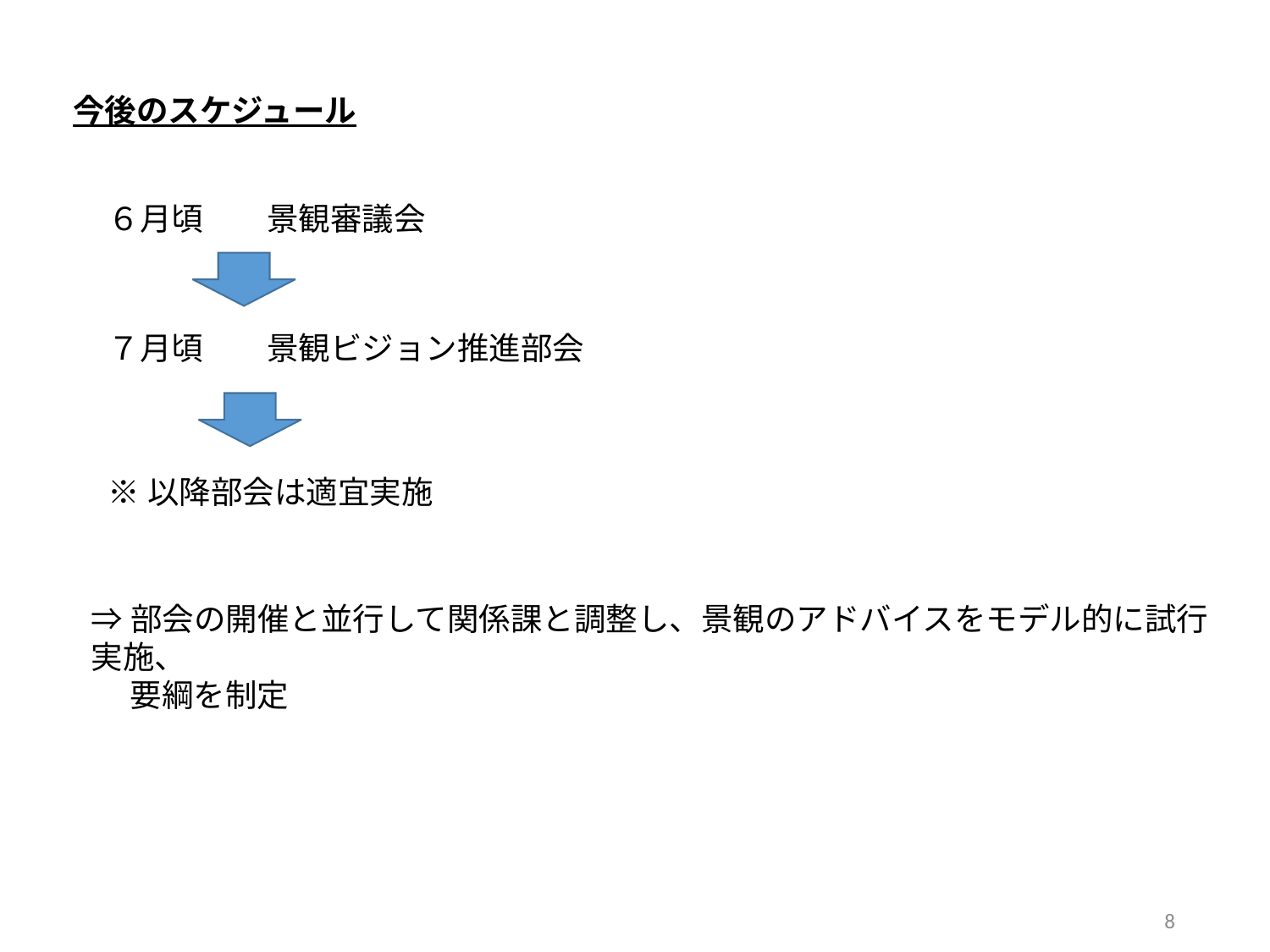

今後のスケジュール
６月頃　　景観審議会

７月頃　　景観ビジョン推進部会

※以降部会は適宜実施
⇒部会の開催と並行して関係課と調整し、景観のアドバイスをモデル的に試行実施、
　 要綱を制定
8